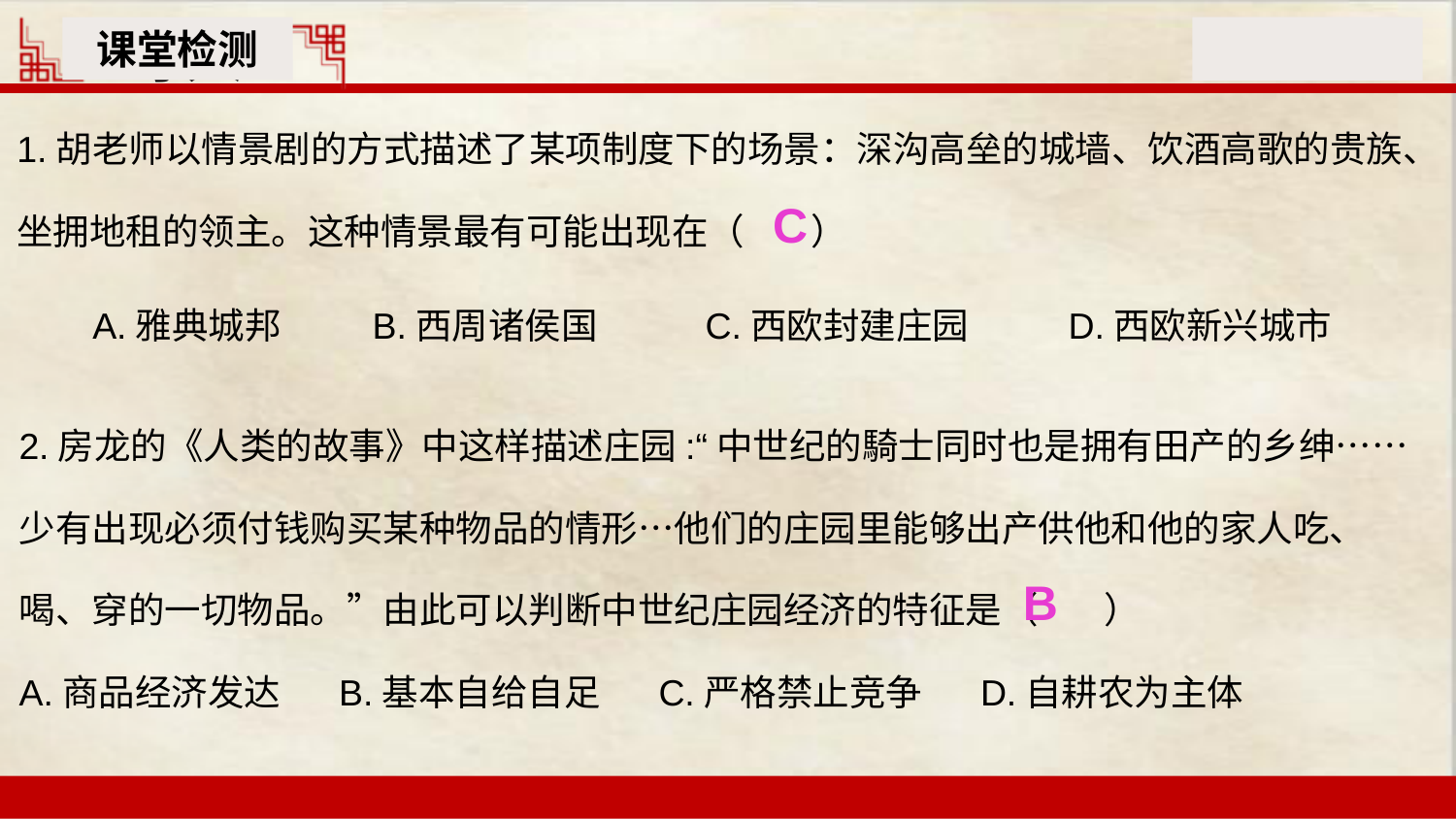

课堂检测

1.胡老师以情景剧的方式描述了某项制度下的场景：深沟高垒的城墙、饮酒高歌的贵族、
坐拥地租的领主。这种情景最有可能出现在（        ）
C
A.雅典城邦          B.西周诸侯国            C.西欧封建庄园           D.西欧新兴城市
2.房龙的《人类的故事》中这样描述庄园:“中世纪的騎士同时也是拥有田产的乡绅……少有出现必须付钱购买某种物品的情形…他们的庄园里能够出产供他和他的家人吃、喝、穿的一切物品。”由此可以判断中世纪庄园经济的特征是（        ）
A.商品经济发达      B.基本自给自足      C.严格禁止竞争      D.自耕农为主体
B